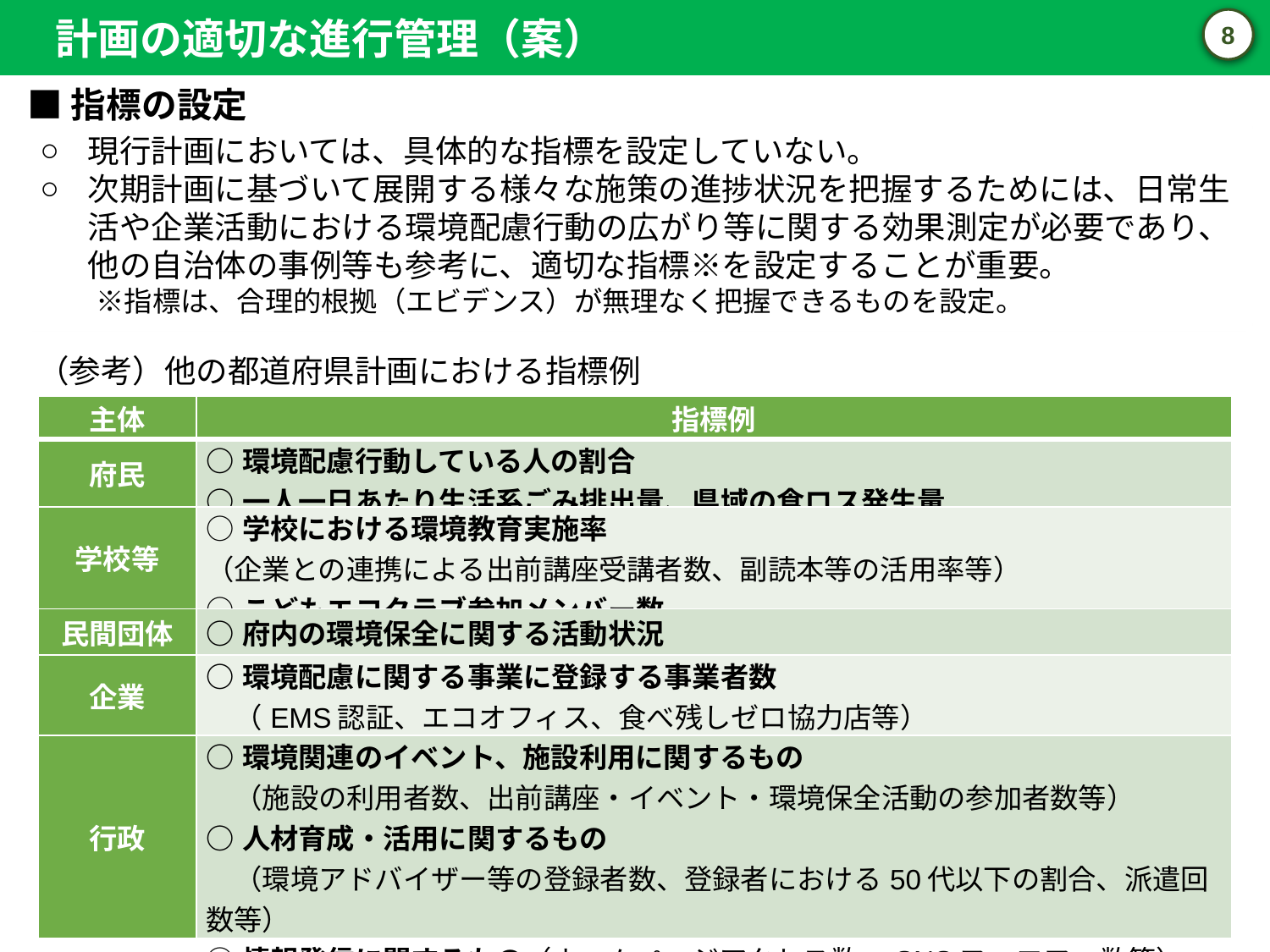

計画の適切な進行管理（案）
8
■指標の設定
現行計画においては、具体的な指標を設定していない。
次期計画に基づいて展開する様々な施策の進捗状況を把握するためには、日常生活や企業活動における環境配慮行動の広がり等に関する効果測定が必要であり、他の自治体の事例等も参考に、適切な指標※を設定することが重要。
　　※指標は、合理的根拠（エビデンス）が無理なく把握できるものを設定。
（参考）他の都道府県計画における指標例
| 主体 | 指標例 |
| --- | --- |
| 府民 | ○環境配慮行動している人の割合 ○一人一日あたり生活系ごみ排出量、県域の食ロス発生量 |
| 学校等 | ○学校における環境教育実施率 （企業との連携による出前講座受講者数、副読本等の活用率等） ○こどもエコクラブ参加メンバー数 |
| 民間団体 | ○府内の環境保全に関する活動状況 |
| 企業 | ○環境配慮に関する事業に登録する事業者数 　（EMS認証、エコオフィス、食べ残しゼロ協力店等） |
| 行政 | ○環境関連のイベント、施設利用に関するもの 　（施設の利用者数、出前講座・イベント・環境保全活動の参加者数等） ○人材育成・活用に関するもの 　（環境アドバイザー等の登録者数、登録者における50代以下の割合、派遣回数等） ○情報発信に関するもの（ホームページアクセス数、SNSフォロワー数等） |